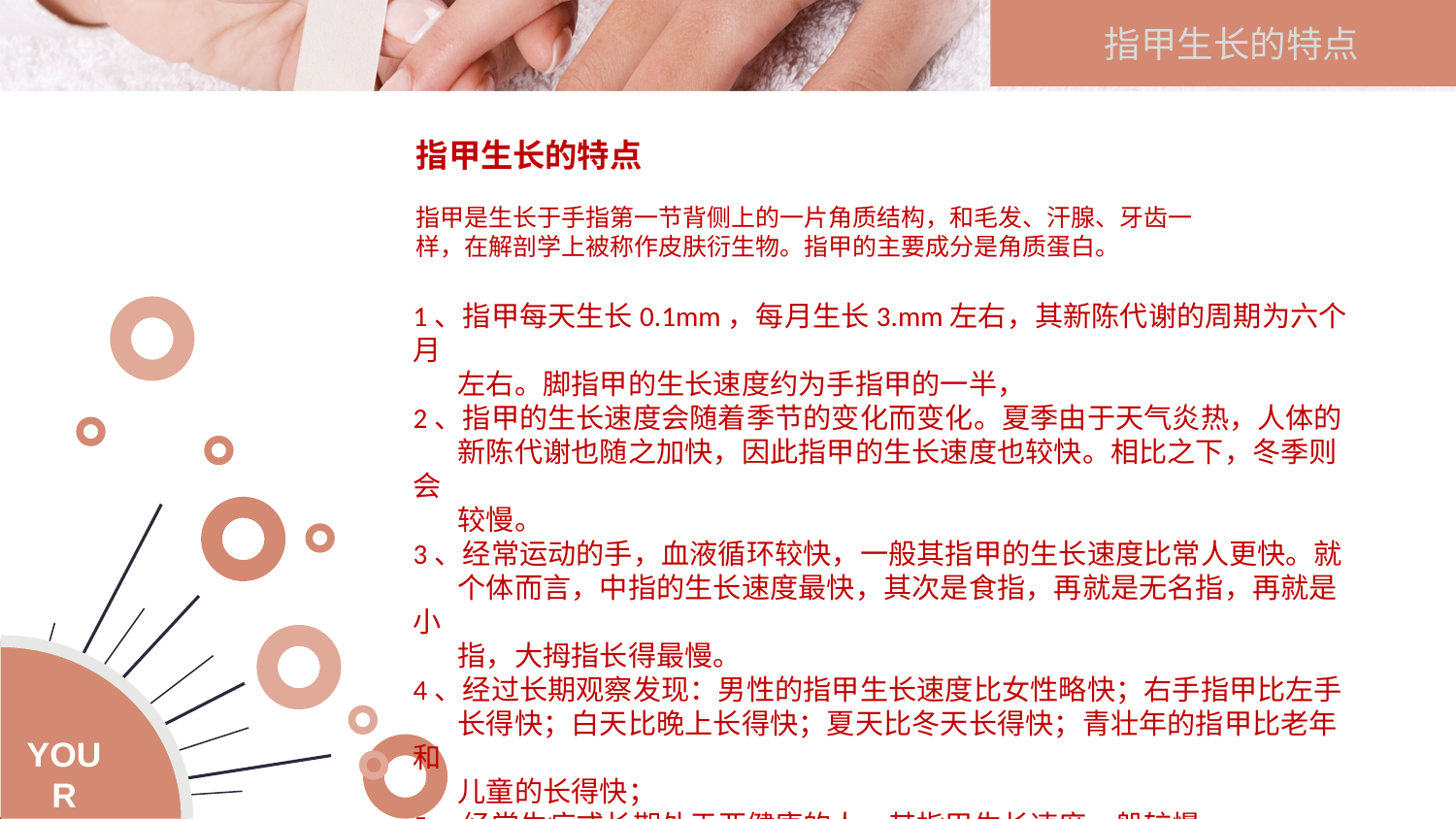

指甲生长的特点
指甲生长的特点

指甲是生长于手指第一节背侧上的一片角质结构，和毛发、汗腺、牙齿一样，在解剖学上被称作皮肤衍生物。指甲的主要成分是角质蛋白。

1、指甲每天生长0.1mm，每月生长3.mm左右，其新陈代谢的周期为六个月
      左右。脚指甲的生长速度约为手指甲的一半，
2、指甲的生长速度会随着季节的变化而变化。夏季由于天气炎热，人体的
      新陈代谢也随之加快，因此指甲的生长速度也较快。相比之下，冬季则会
      较慢。
3、经常运动的手，血液循环较快，一般其指甲的生长速度比常人更快。就
      个体而言，中指的生长速度最快，其次是食指，再就是无名指，再就是小
      指，大拇指长得最慢。
4、经过长期观察发现：男性的指甲生长速度比女性略快；右手指甲比左手
      长得快；白天比晚上长得快；夏天比冬天长得快；青壮年的指甲比老年和
      儿童的长得快；
5、经常生病或长期处于亚健康的人，其指甲生长速度一般较慢。

YOUR TITLE